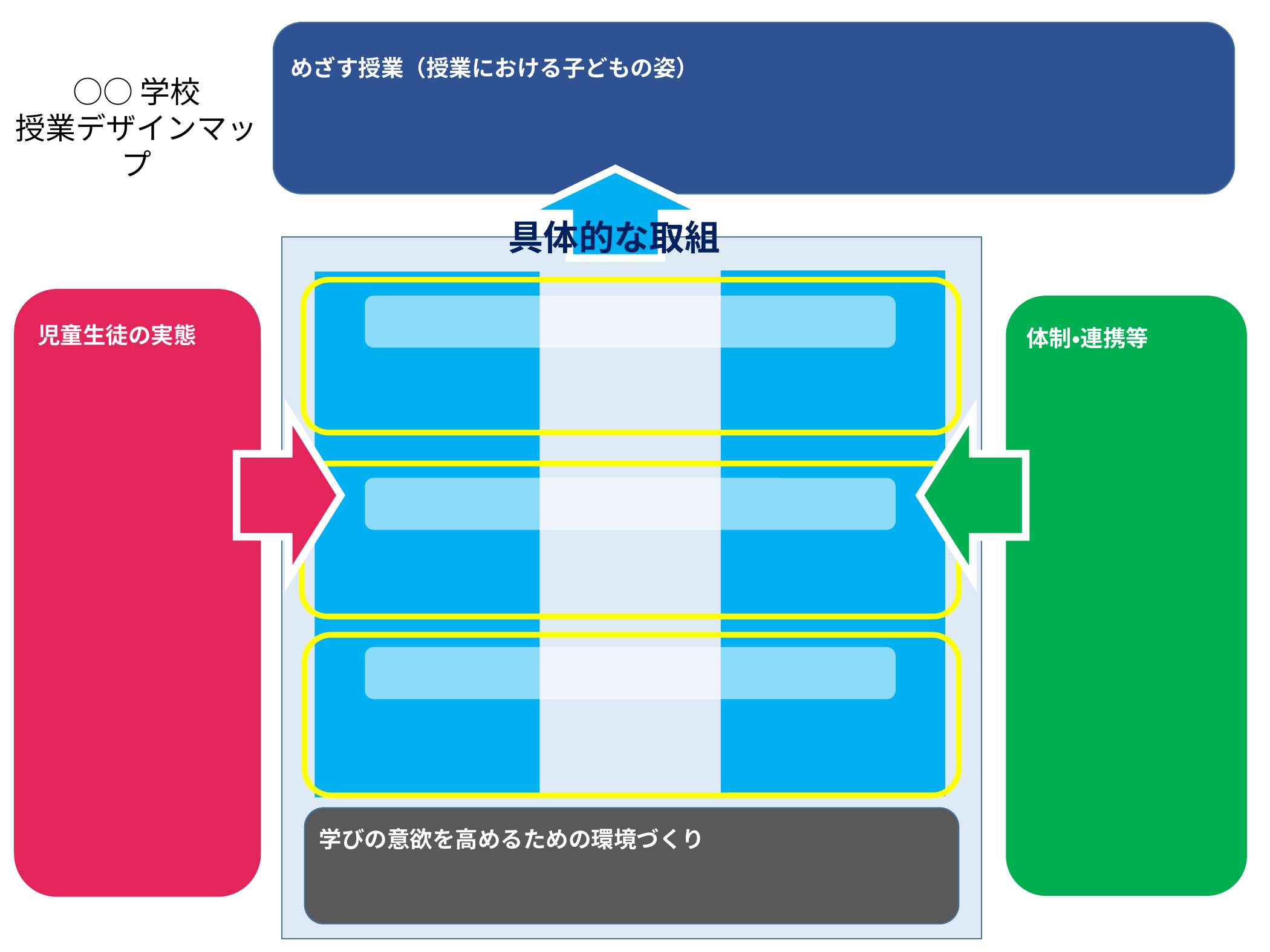

めざす授業（授業における子どもの姿）

○○学校
授業デザインマップ

具体的な取組

児童生徒の実態

体制・連携等

学びの意欲を高めるための環境づくり